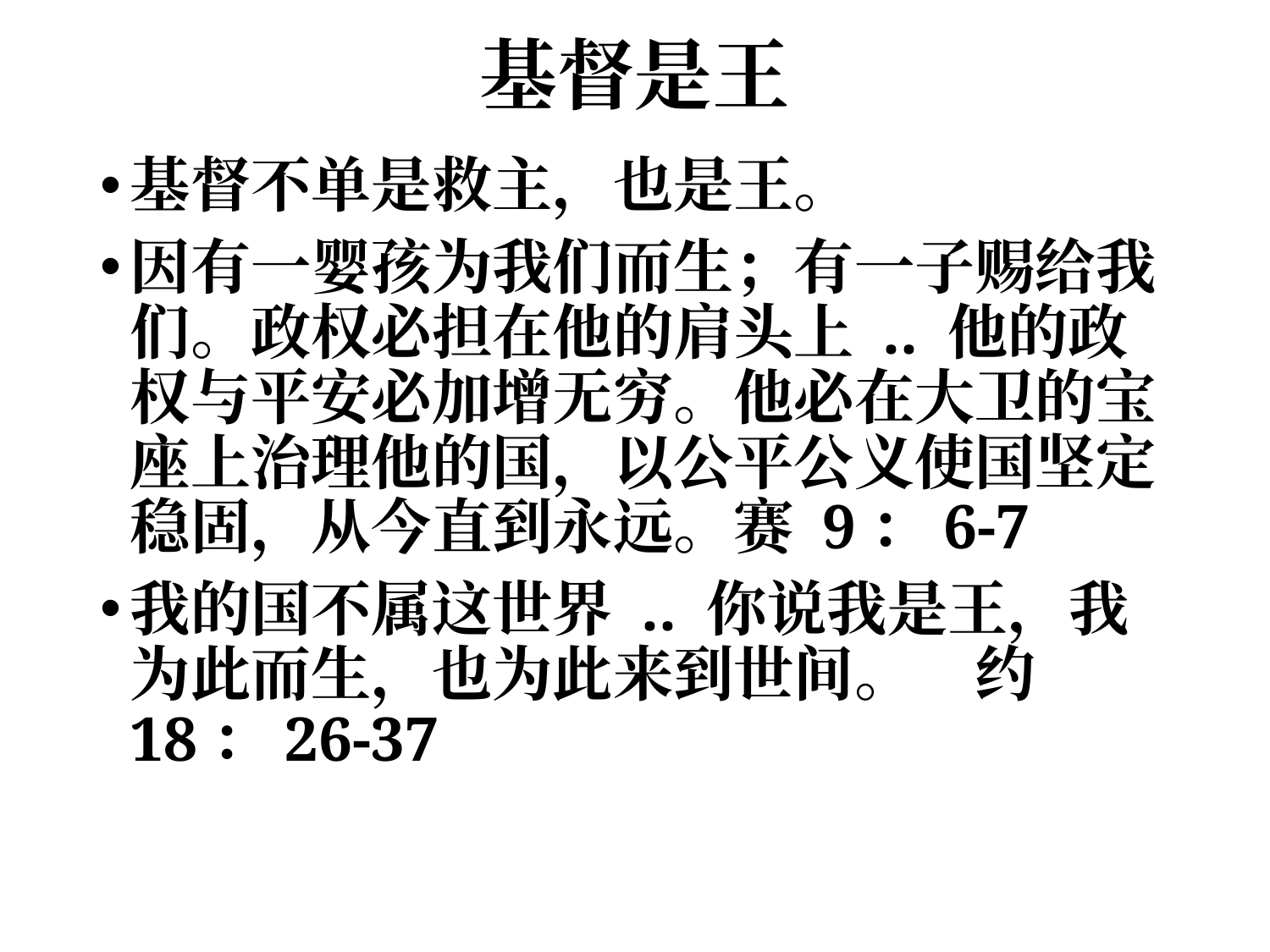

# 基督是王
基督不单是救主，也是王。
因有一婴孩为我们而生；有一子赐给我们。政权必担在他的肩头上 .. 他的政权与平安必加增无穷。他必在大卫的宝座上治理他的国，以公平公义使国坚定稳固，从今直到永远。						赛 9：6-7
我的国不属这世界 .. 你说我是王，我为此而生，也为此来到世间。						约 18：26-37